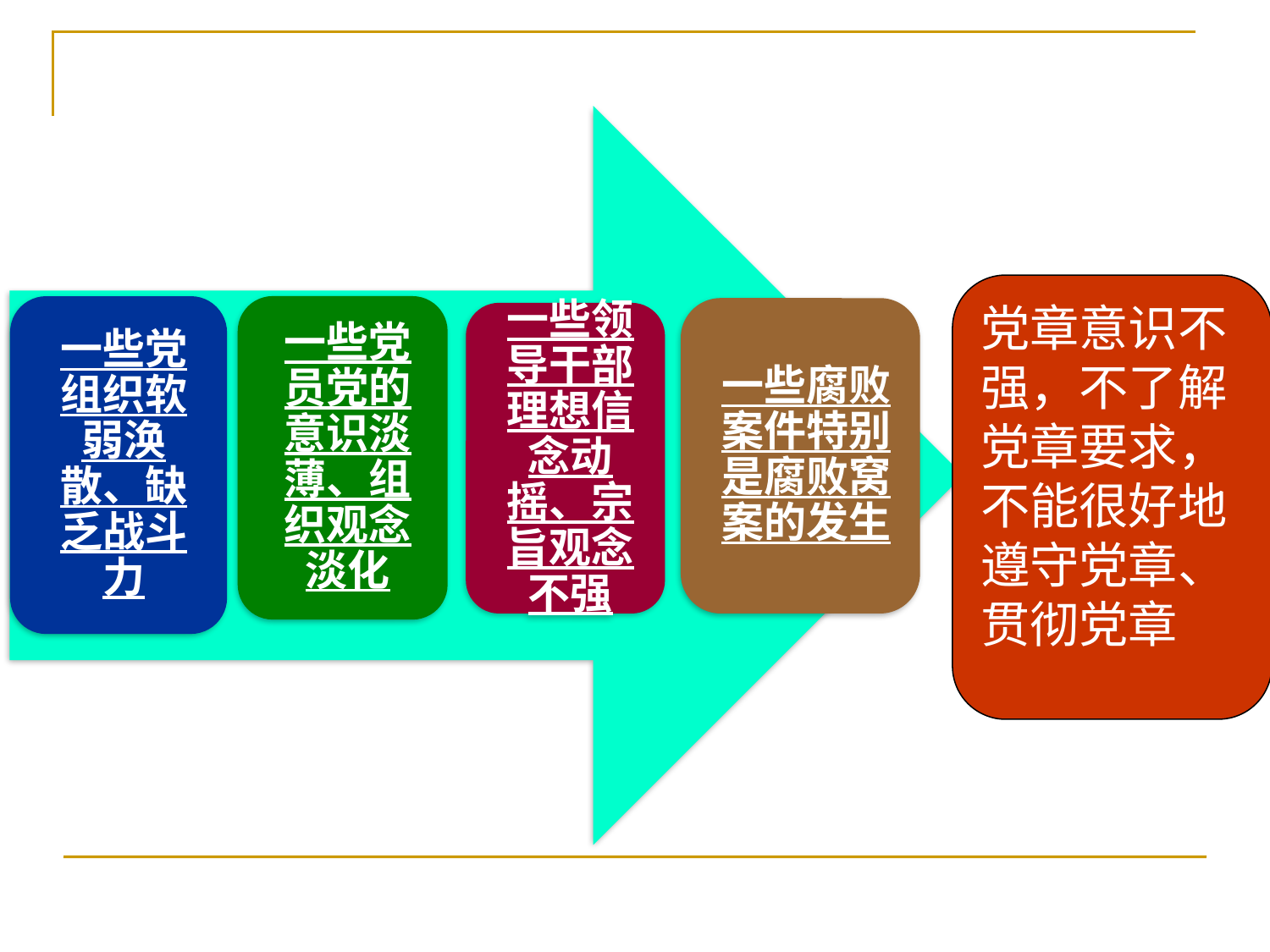

一些党组织软弱涣散、缺乏战斗力
一些党员党的意识淡薄、组织观念淡化
一些领导干部理想信念动摇、宗旨观念不强
一些腐败案件特别是腐败窝案的发生
党章意识不强，不了解党章要求，不能很好地遵守党章、贯彻党章